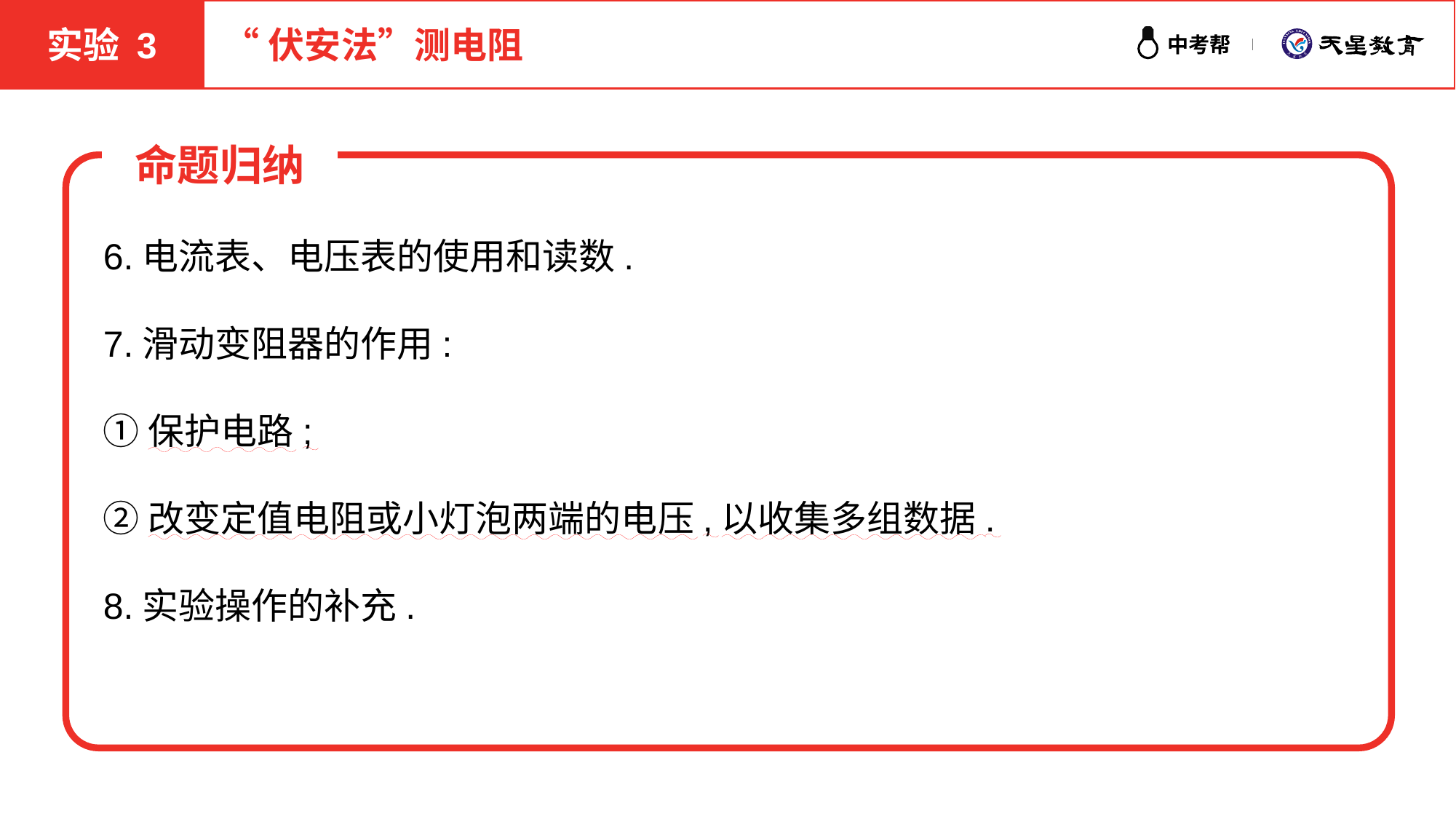

实验 3
“伏安法”测电阻
命题归纳

6.电流表、电压表的使用和读数.
7.滑动变阻器的作用:
①保护电路;
②改变定值电阻或小灯泡两端的电压,以收集多组数据.
8.实验操作的补充.